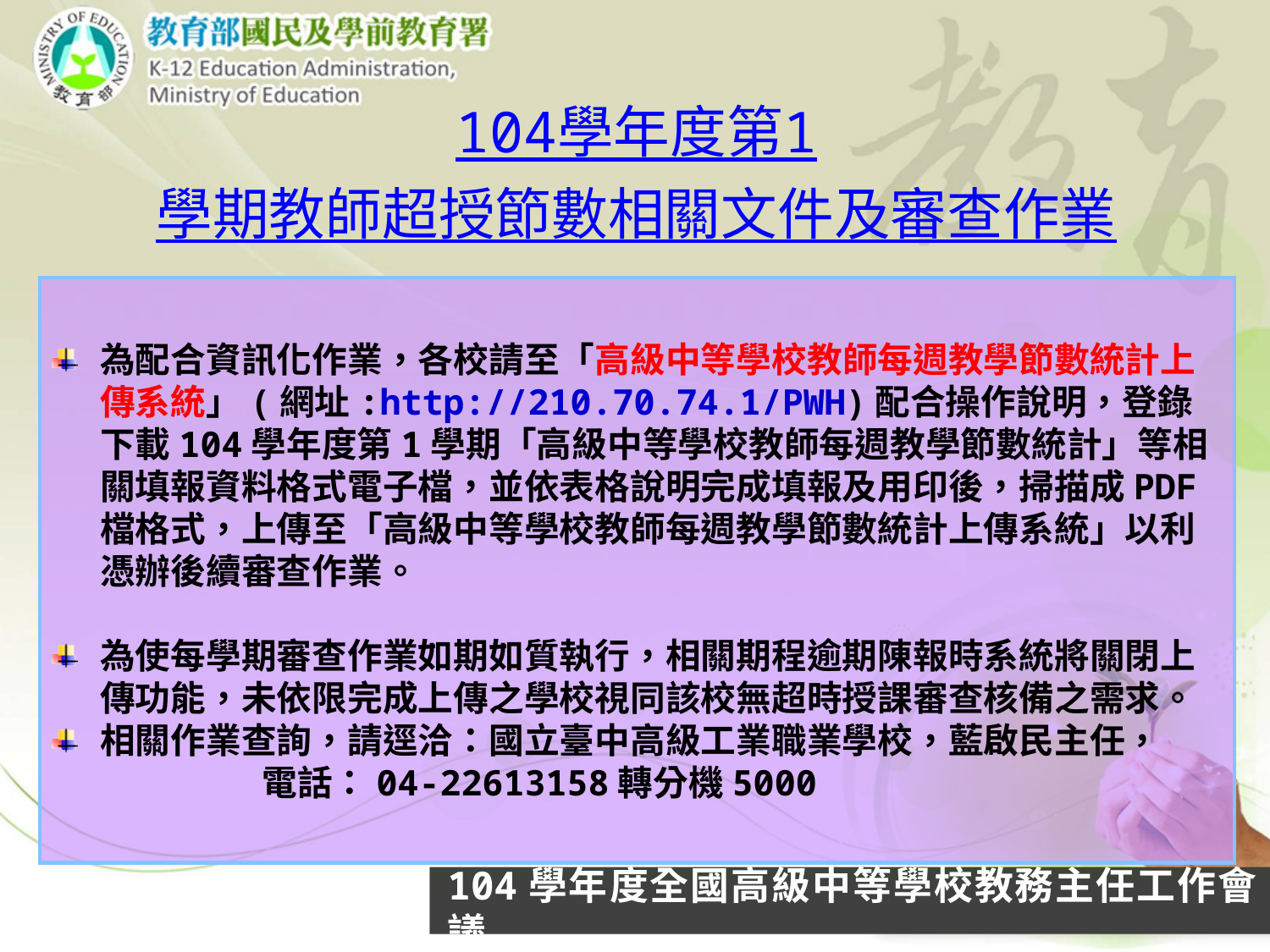

# 104學年度第1學期教師超授節數相關文件及審查作業
為配合資訊化作業，各校請至「高級中等學校教師每週教學節數統計上傳系統」(網址:http://210.70.74.1/PWH)配合操作說明，登錄下載104學年度第1學期「高級中等學校教師每週教學節數統計」等相關填報資料格式電子檔，並依表格說明完成填報及用印後，掃描成PDF檔格式，上傳至「高級中等學校教師每週教學節數統計上傳系統」以利憑辦後續審查作業。

為使每學期審查作業如期如質執行，相關期程逾期陳報時系統將關閉上傳功能，未依限完成上傳之學校視同該校無超時授課審查核備之需求。
相關作業查詢，請逕洽：國立臺中高級工業職業學校，藍啟民主任，
                         電話：04-22613158轉分機5000
104學年度全國高級中等學校教務主任工作會議
31
31